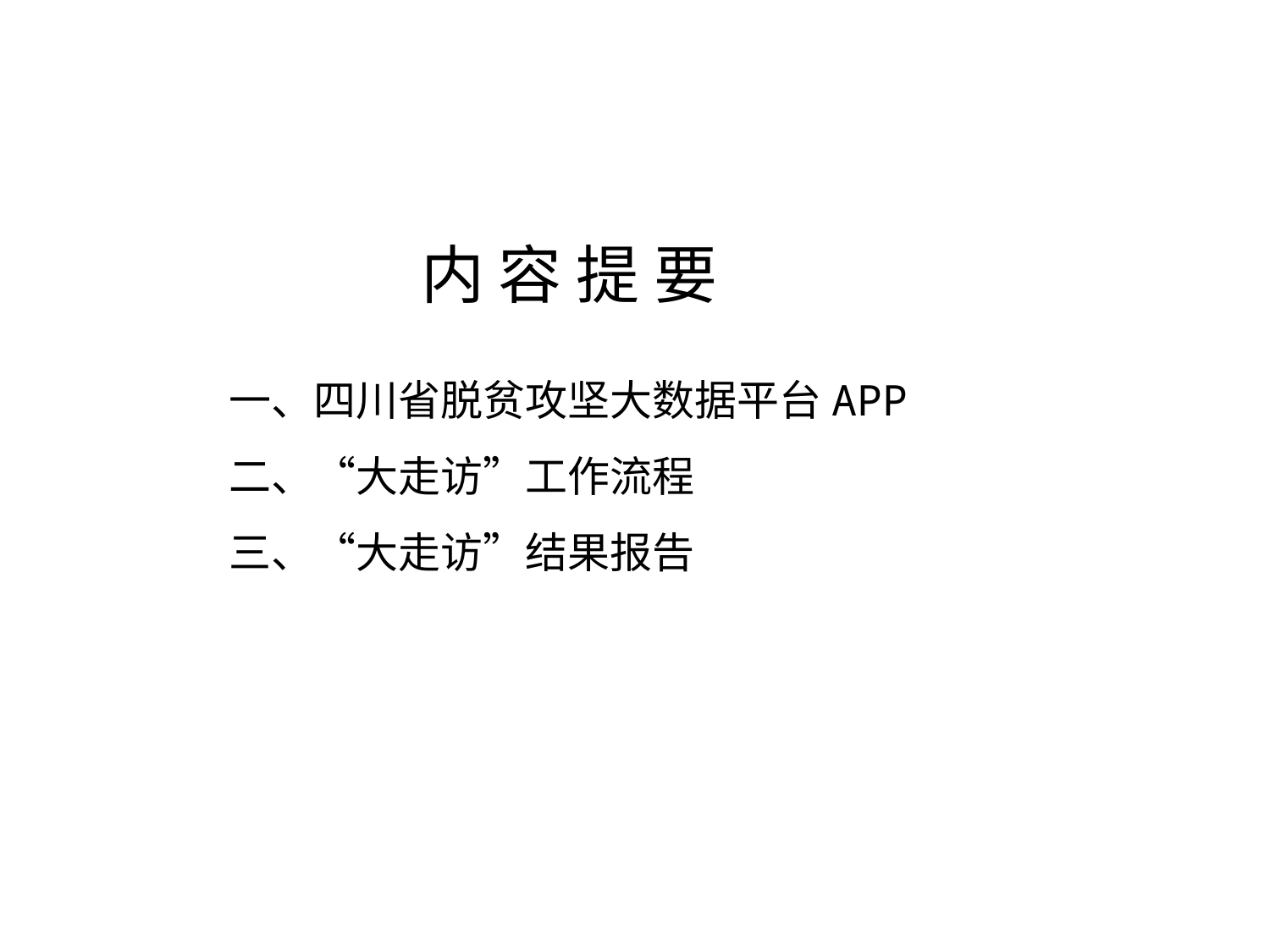

内 容 提 要
一、四川省脱贫攻坚大数据平台APP
二、“大走访”工作流程
三、“大走访”结果报告